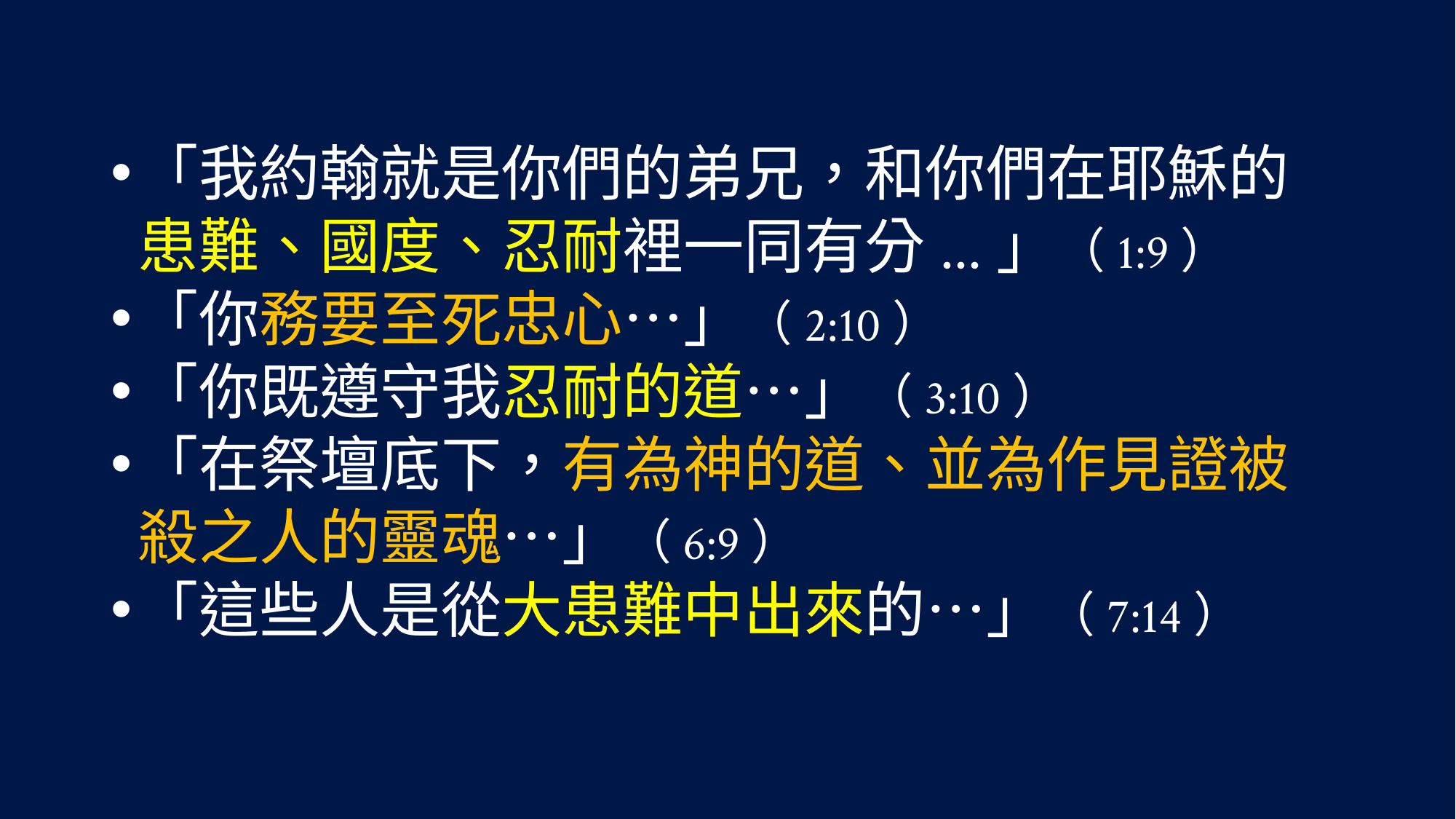

「我約翰就是你們的弟兄，和你們在耶穌的患難、國度、忍耐裡一同有分...」（1:9）
「你務要至死忠心…」（2:10）
「你既遵守我忍耐的道…」（3:10）
「在祭壇底下，有為神的道、並為作見證被殺之人的靈魂…」（6:9）
「這些人是從大患難中出來的…」（7:14）